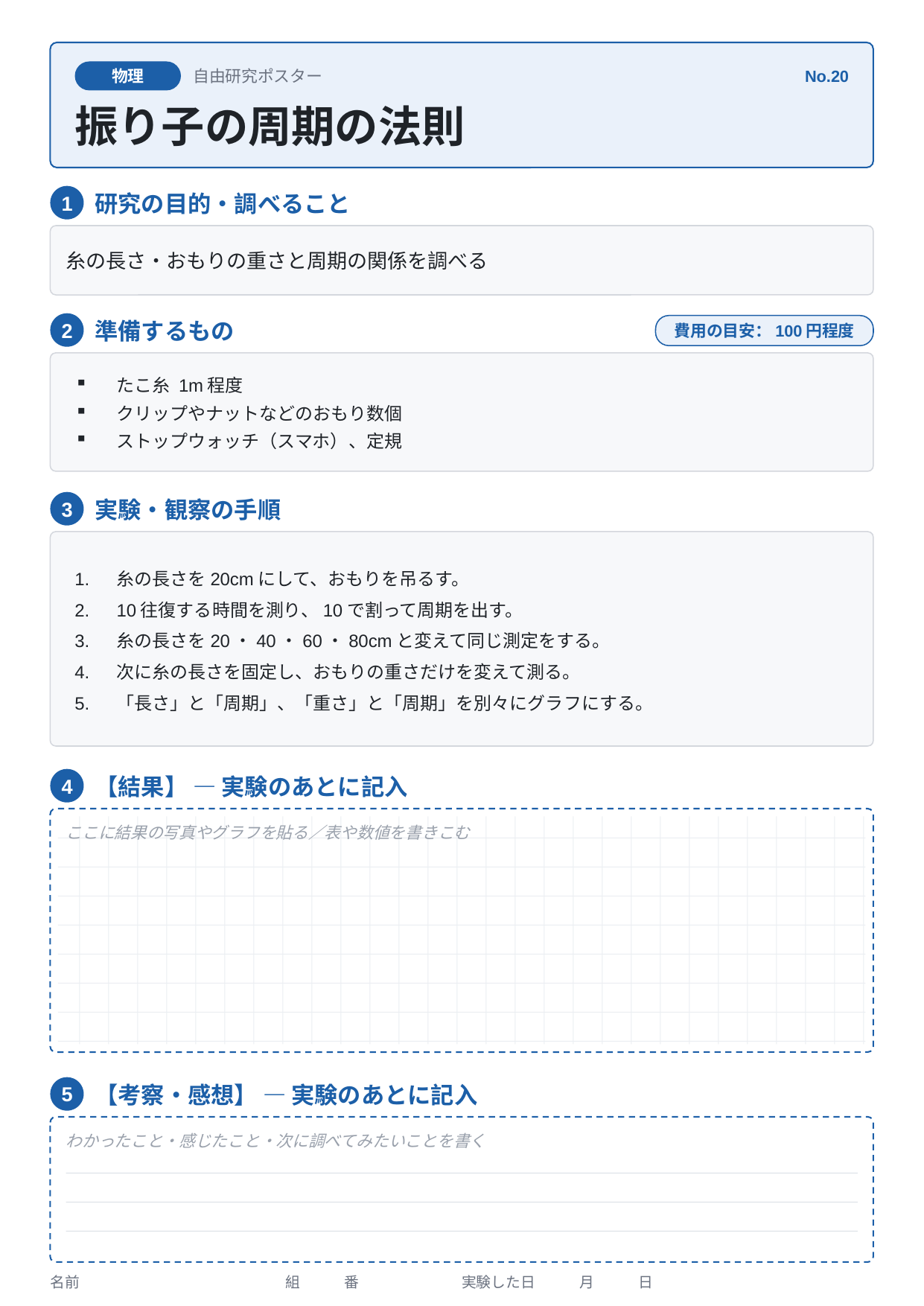

物理
自由研究ポスター
No.20
振り子の周期の法則
研究の目的・調べること

1

糸の長さ・おもりの重さと周期の関係を調べる
準備するもの

2

費用の目安：100円程度

たこ糸 1m程度
クリップやナットなどのおもり数個
ストップウォッチ（スマホ）、定規
実験・観察の手順

3

糸の長さを20cmにして、おもりを吊るす。
10往復する時間を測り、10で割って周期を出す。
糸の長さを20・40・60・80cmと変えて同じ測定をする。
次に糸の長さを固定し、おもりの重さだけを変えて測る。
「長さ」と「周期」、「重さ」と「周期」を別々にグラフにする。
【結果】 — 実験のあとに記入

4

ここに結果の写真やグラフを貼る／表や数値を書きこむ

【考察・感想】 — 実験のあとに記入

5

わかったこと・感じたこと・次に調べてみたいことを書く

名前　　　　　　　　　　　　　　組　　　番　　　　　　　実験した日　　　月　　　日